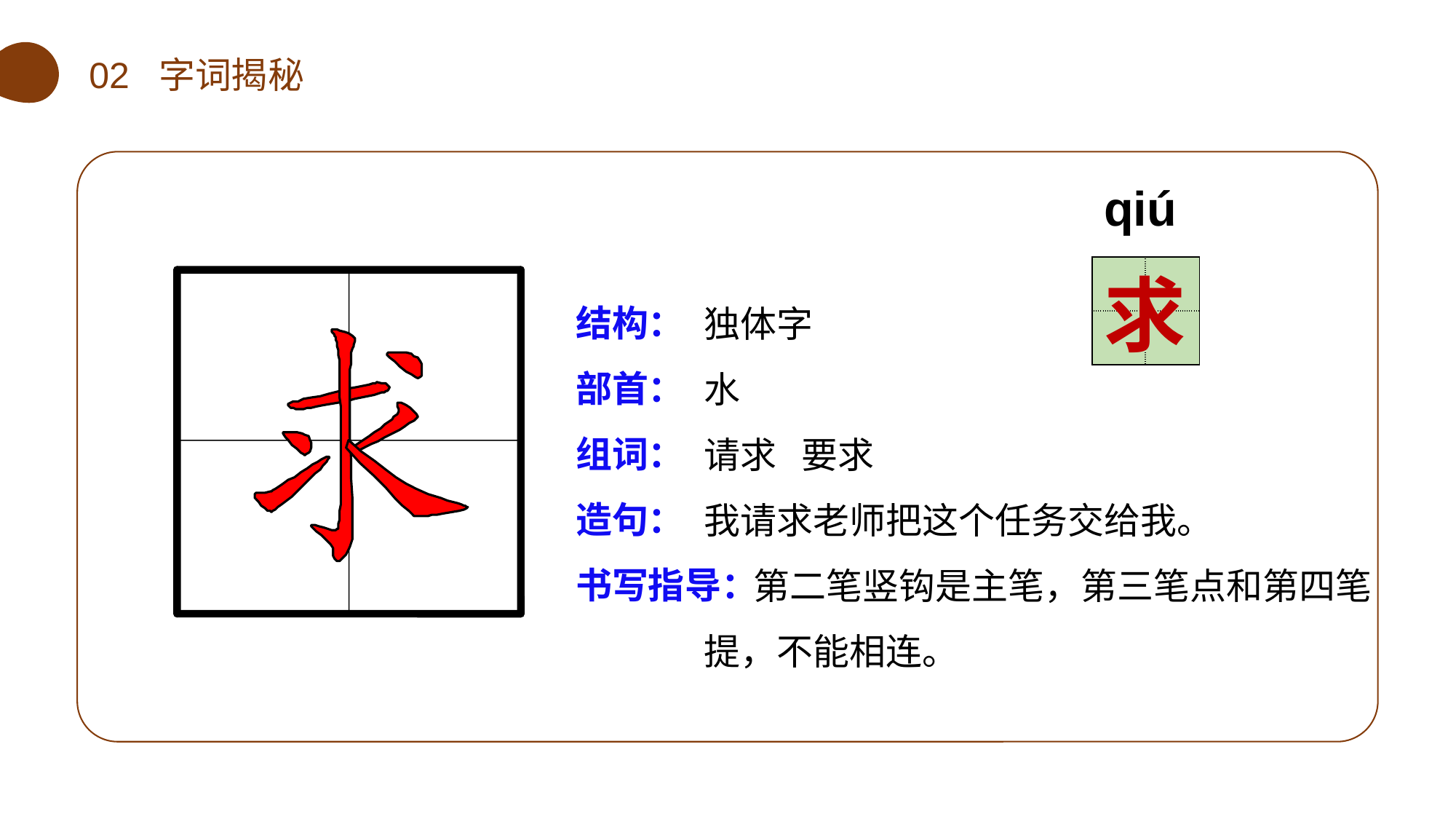

02  字词揭秘
qiú
|  |  |
| --- | --- |
|  |  |
求

结构：
部首：
组词：
造句：
书写指导：
独体字
水
请求   要求
我请求老师把这个任务交给我。
     第二笔竖钩是主笔，第三笔点和第四笔提，不能相连。